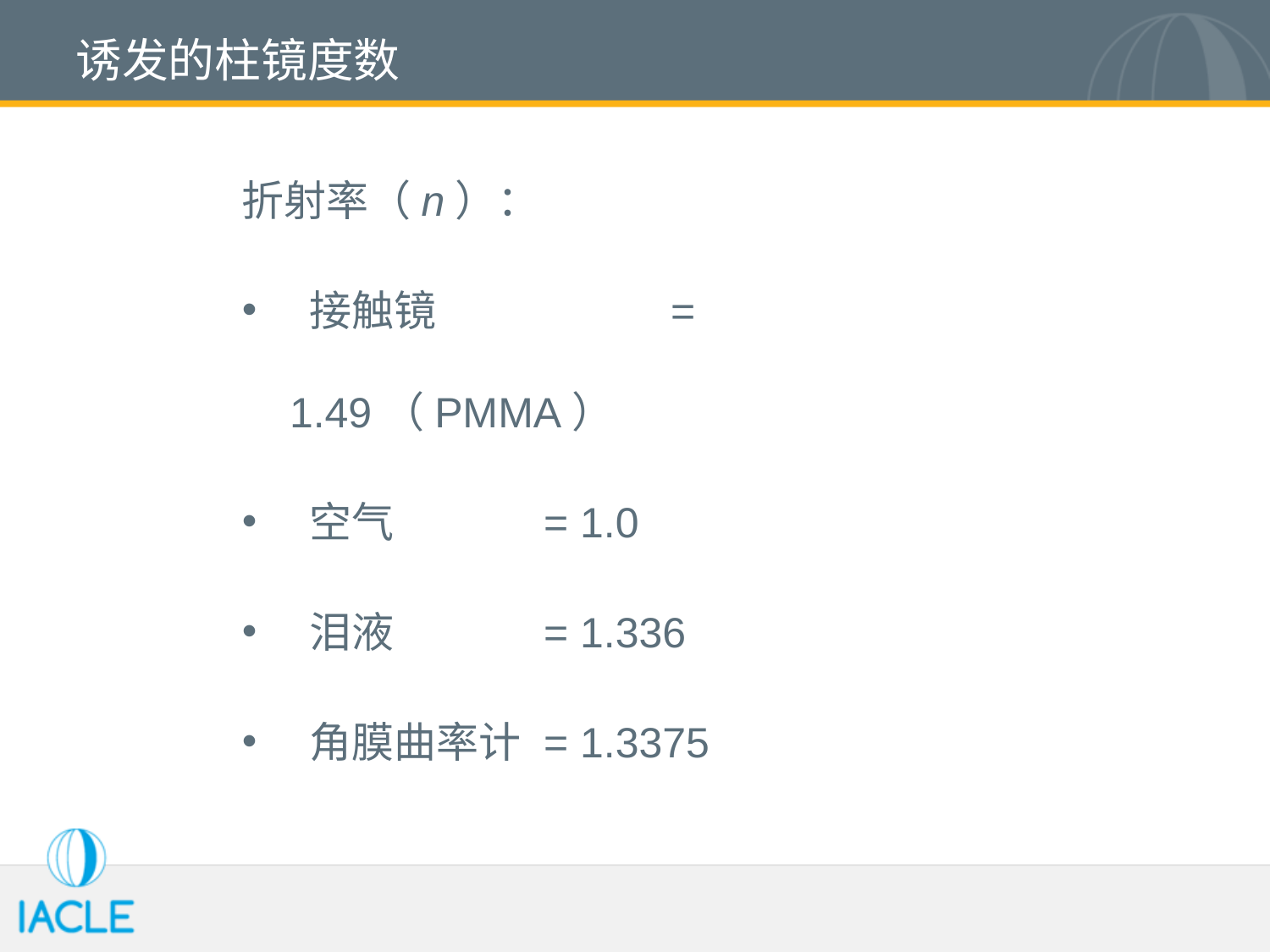

# 诱发的柱镜度数
折射率（n）：
 接触镜		= 1.49（PMMA）
 空气		= 1.0
 泪液		= 1.336
 角膜曲率计	= 1.3375